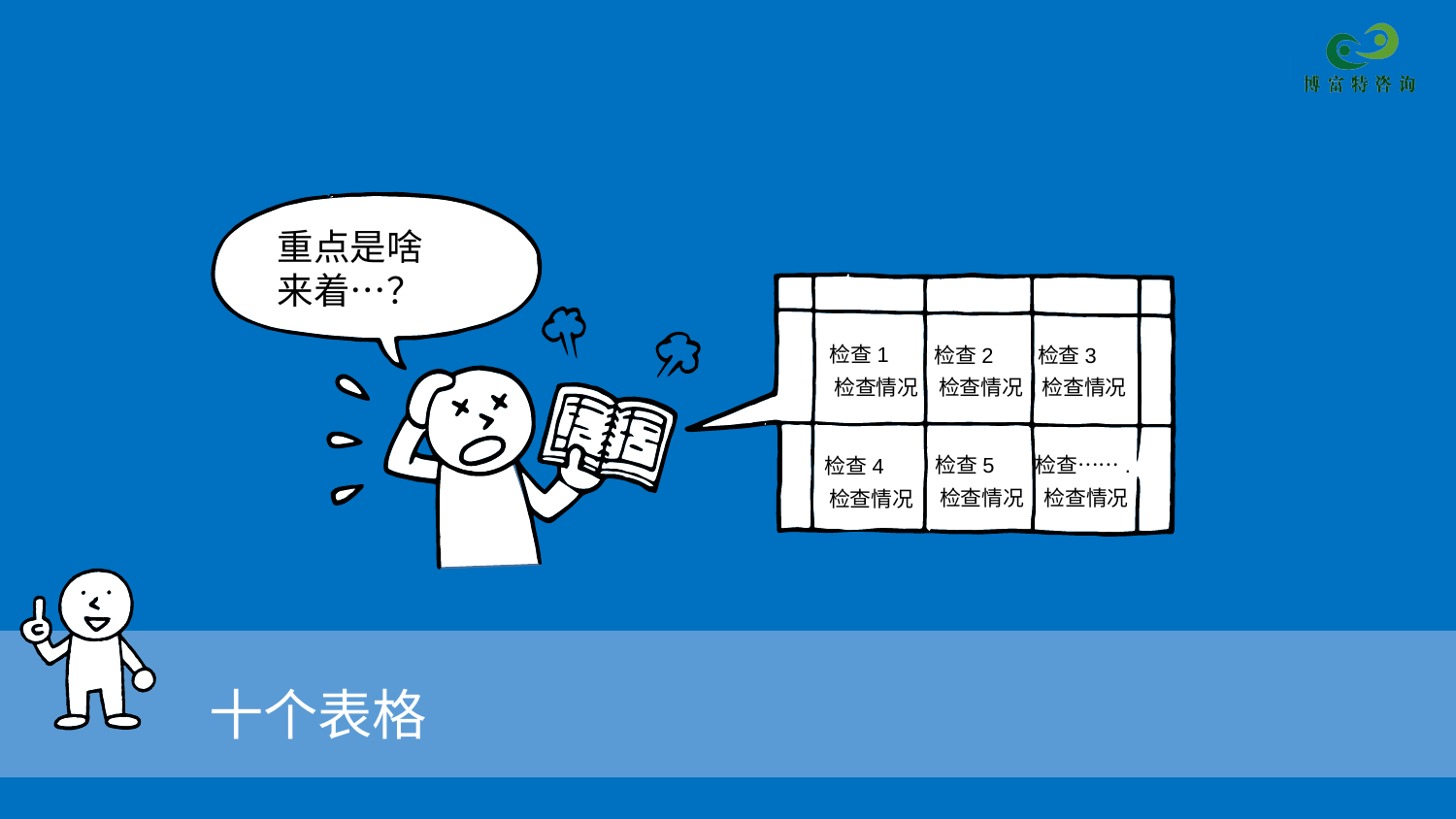

重点是啥
来着…？

检查1
检查3
检查2

检查情况
检查情况
检查情况

检查5
检查…….
检查4

检查情况
检查情况
检查情况

十个表格